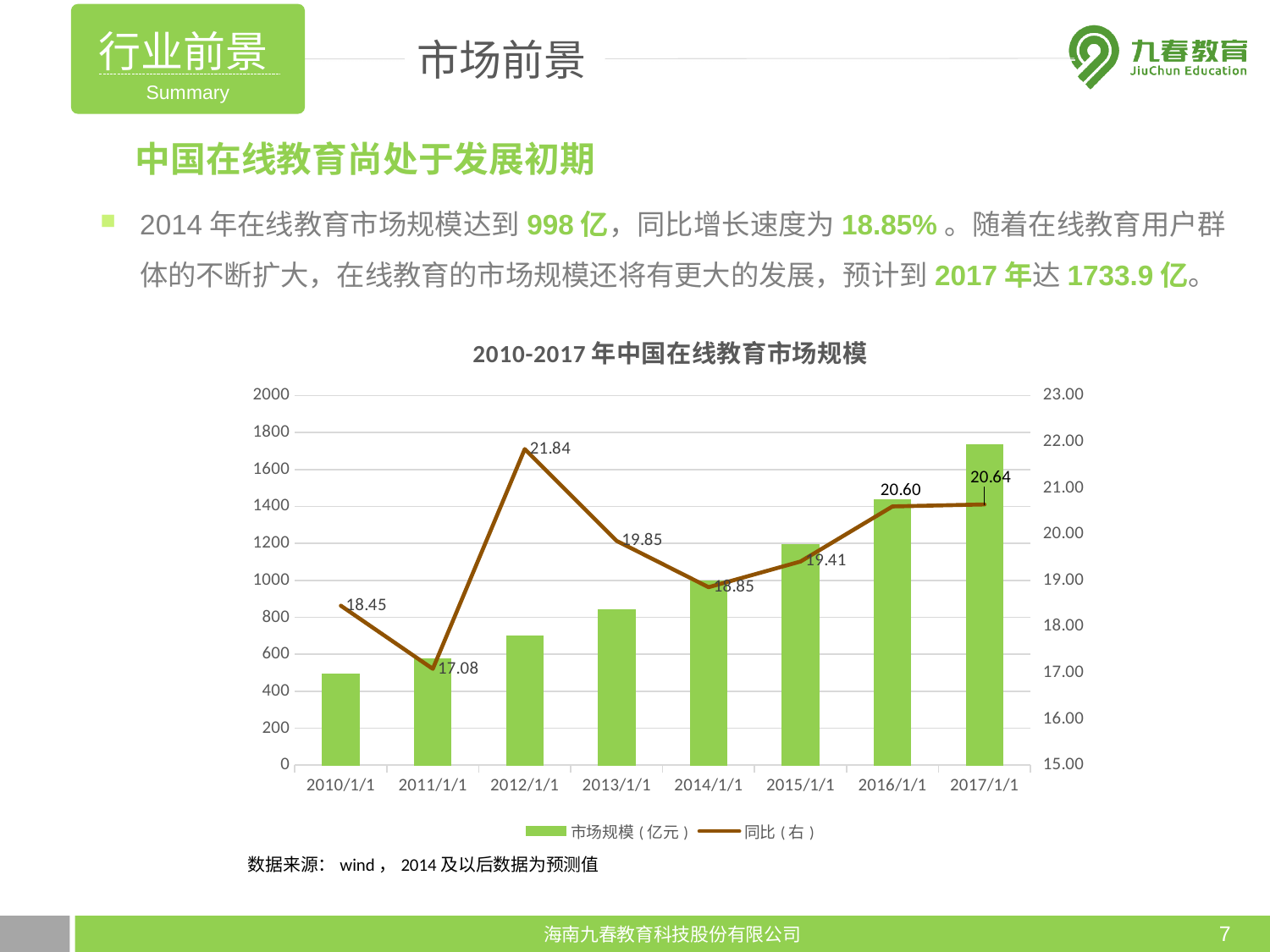

行业前景Summary
市场前景
中国在线教育尚处于发展初期
2014年在线教育市场规模达到998亿，同比增长速度为18.85%。随着在线教育用户群体的不断扩大，在线教育的市场规模还将有更大的发展，预计到2017年达1733.9亿。

### Chart: 2010-2017年中国在线教育市场规模

| Category | 市场规模(亿元) | 同比(右) |
|---|---|---|
| 40543 | 491.1 | 18.451519536903 |
| 40908 | 575.0 | 17.0840969252698 |
| 41274 | 700.6 | 21.8434782608696 |
| 41639 | 839.7 | 19.8544105052812 |
| 42004 | 998.0 | 18.8519709420031 |
| 42369 | 1191.7 | 19.4088176352705 |
| 42735 | 1437.2 | 20.6008223546194 |
| 43100 | 1733.9 | 20.6443083774005 |
数据来源：wind，2014及以后数据为预测值